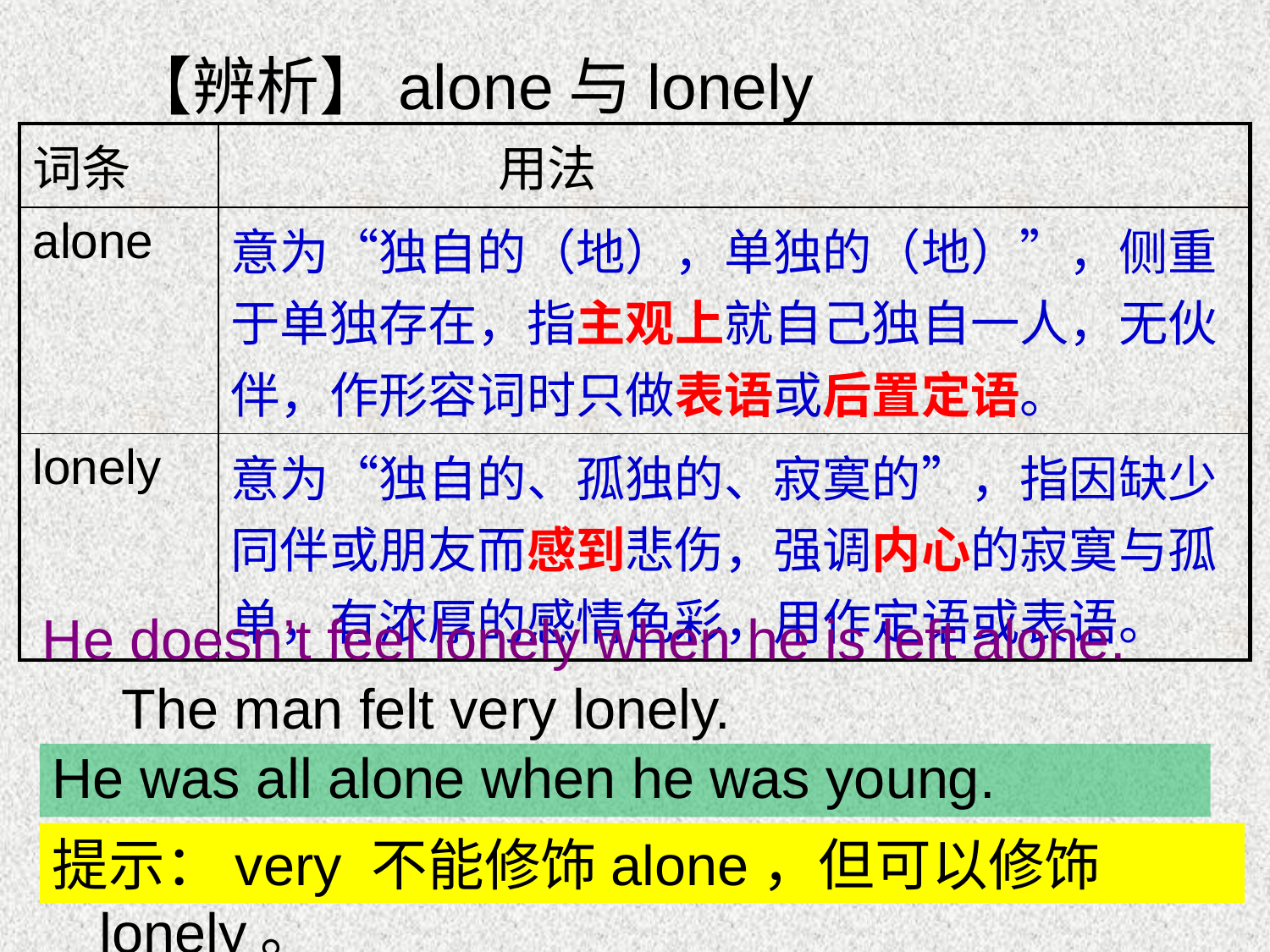

【辨析】alone与lonely
| 词条 | 用法 |
| --- | --- |
| alone | 意为“独自的（地），单独的（地）”，侧重于单独存在，指主观上就自己独自一人，无伙伴，作形容词时只做表语或后置定语。 |
| lonely | 意为“独自的、孤独的、寂寞的”，指因缺少同伴或朋友而感到悲伤，强调内心的寂寞与孤单，有浓厚的感情色彩，用作定语或表语。 |
He doesn’t feel lonely when he is left alone.
The man felt very lonely.
He was all alone when he was young.
提示：very 不能修饰alone，但可以修饰lonely。